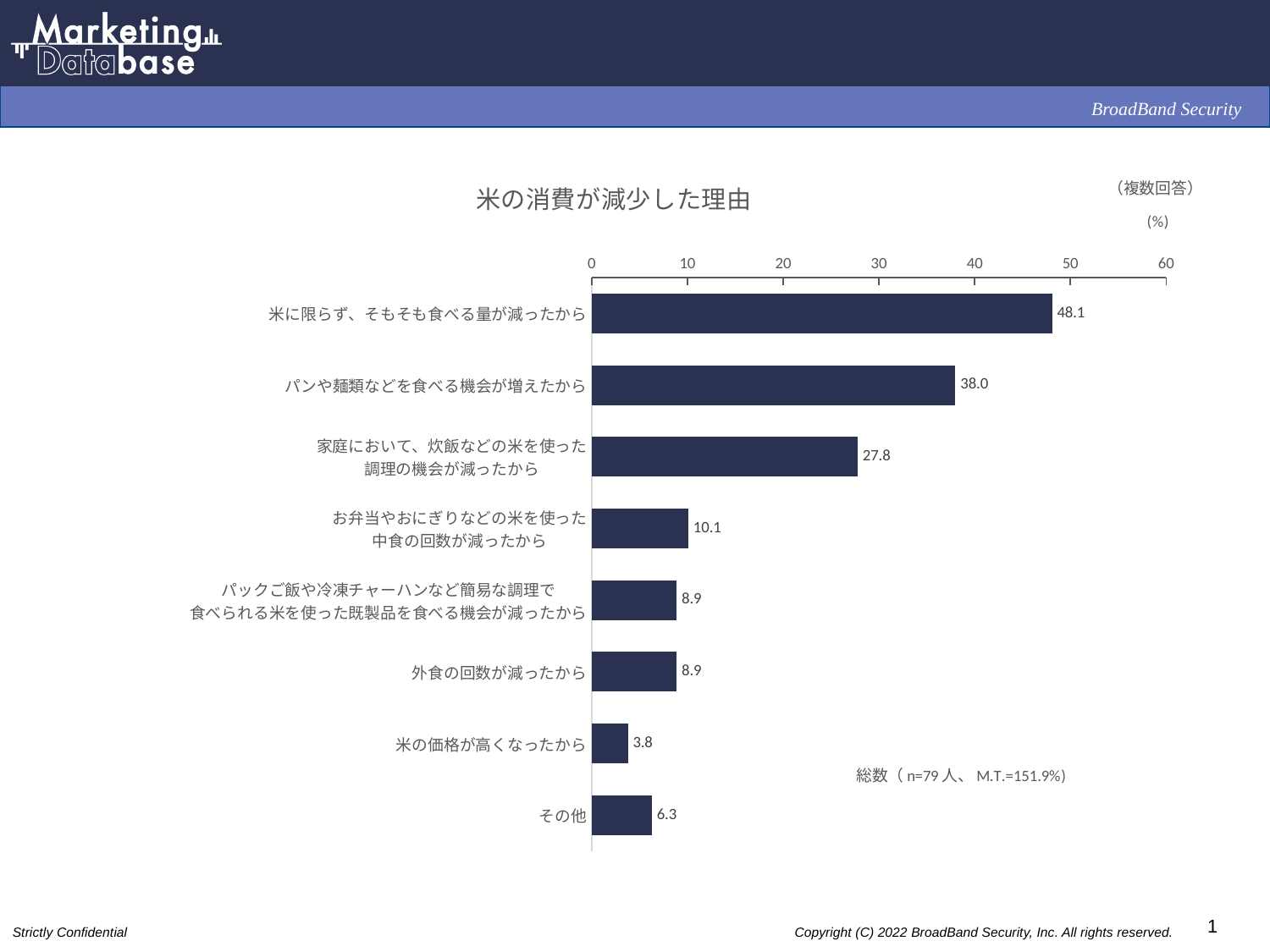

### Chart: 米の消費が減少した理由

| Category |  |
|---|---|
| 米に限らず、そもそも食べる量が減ったから | 48.1 |
| パンや麺類などを食べる機会が増えたから | 38.0 |
| 家庭において、炊飯などの米を使った
調理の機会が減ったから | 27.8 |
| お弁当やおにぎりなどの米を使った
中食の回数が減ったから | 10.1 |
| パックご飯や冷凍チャーハンなど簡易な調理で
食べられる米を使った既製品を食べる機会が減ったから | 8.9 |
| 外食の回数が減ったから | 8.9 |
| 米の価格が高くなったから | 3.8 |
| その他 | 6.3 |